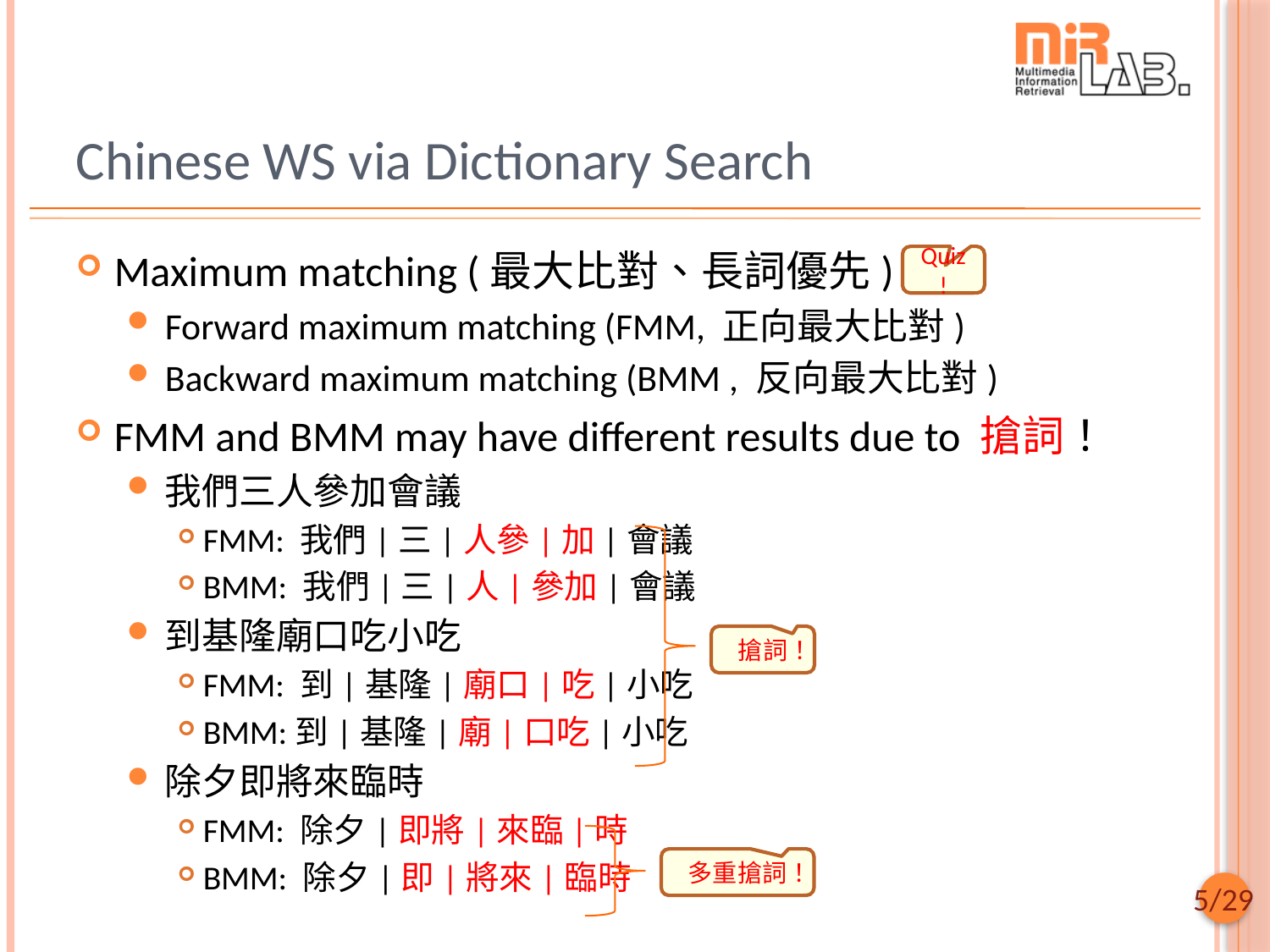

# Chinese WS via Dictionary Search
Maximum matching (最大比對、長詞優先)
Forward maximum matching (FMM, 正向最大比對)
Backward maximum matching (BMM , 反向最大比對)
FMM and BMM may have different results due to 搶詞！
我們三人參加會議
FMM: 我們|三|人參|加|會議
BMM: 我們|三|人|參加|會議
到基隆廟口吃小吃
FMM: 到|基隆|廟口|吃|小吃
BMM:到|基隆|廟|口吃|小吃
除夕即將來臨時
FMM: 除夕|即將|來臨|時
BMM: 除夕|即|將來|臨時
Quiz!

搶詞！

多重搶詞！